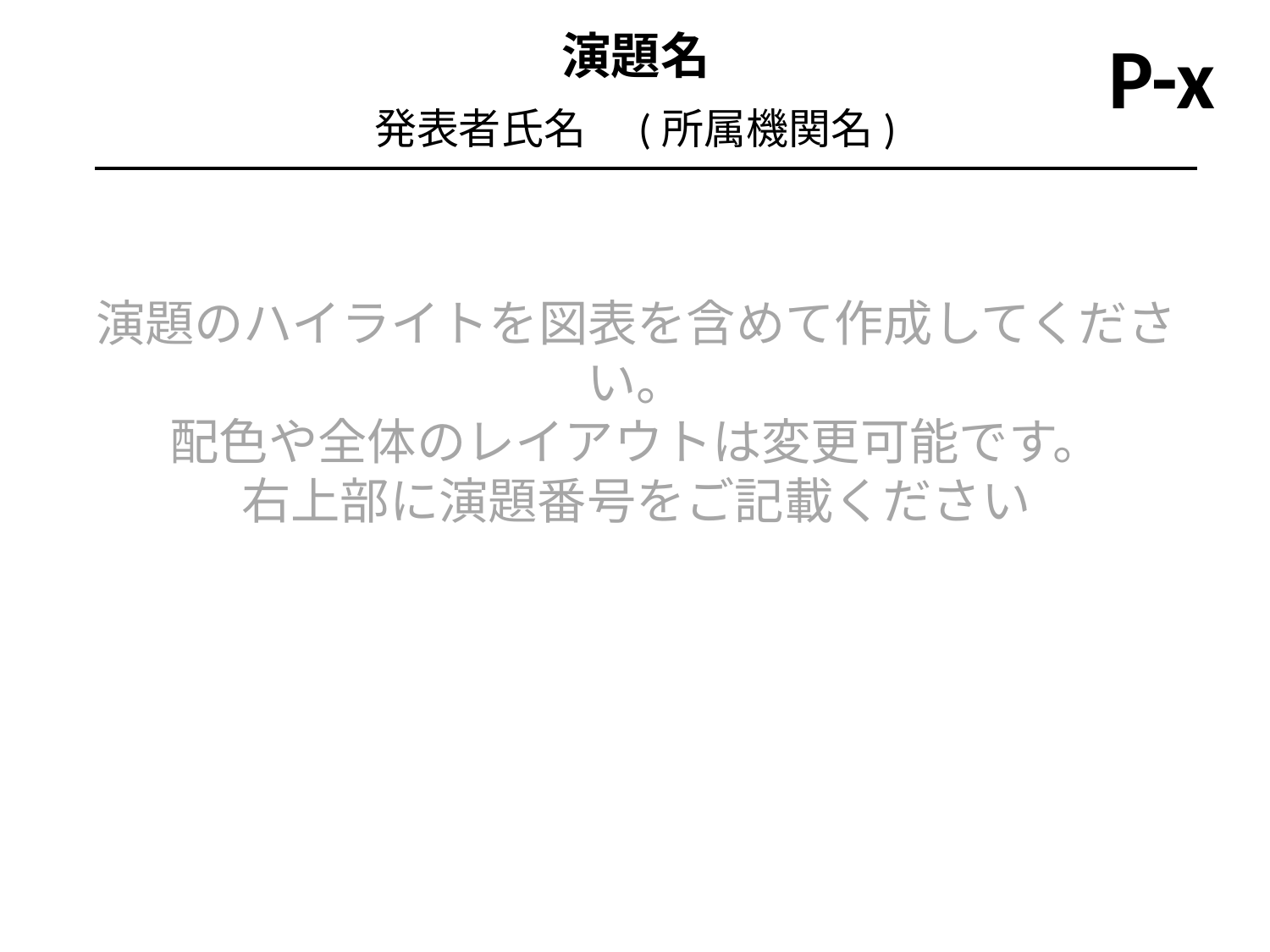

P-x
演題名
発表者氏名　(所属機関名)

演題のハイライトを図表を含めて作成してください。
配色や全体のレイアウトは変更可能です。
右上部に演題番号をご記載ください